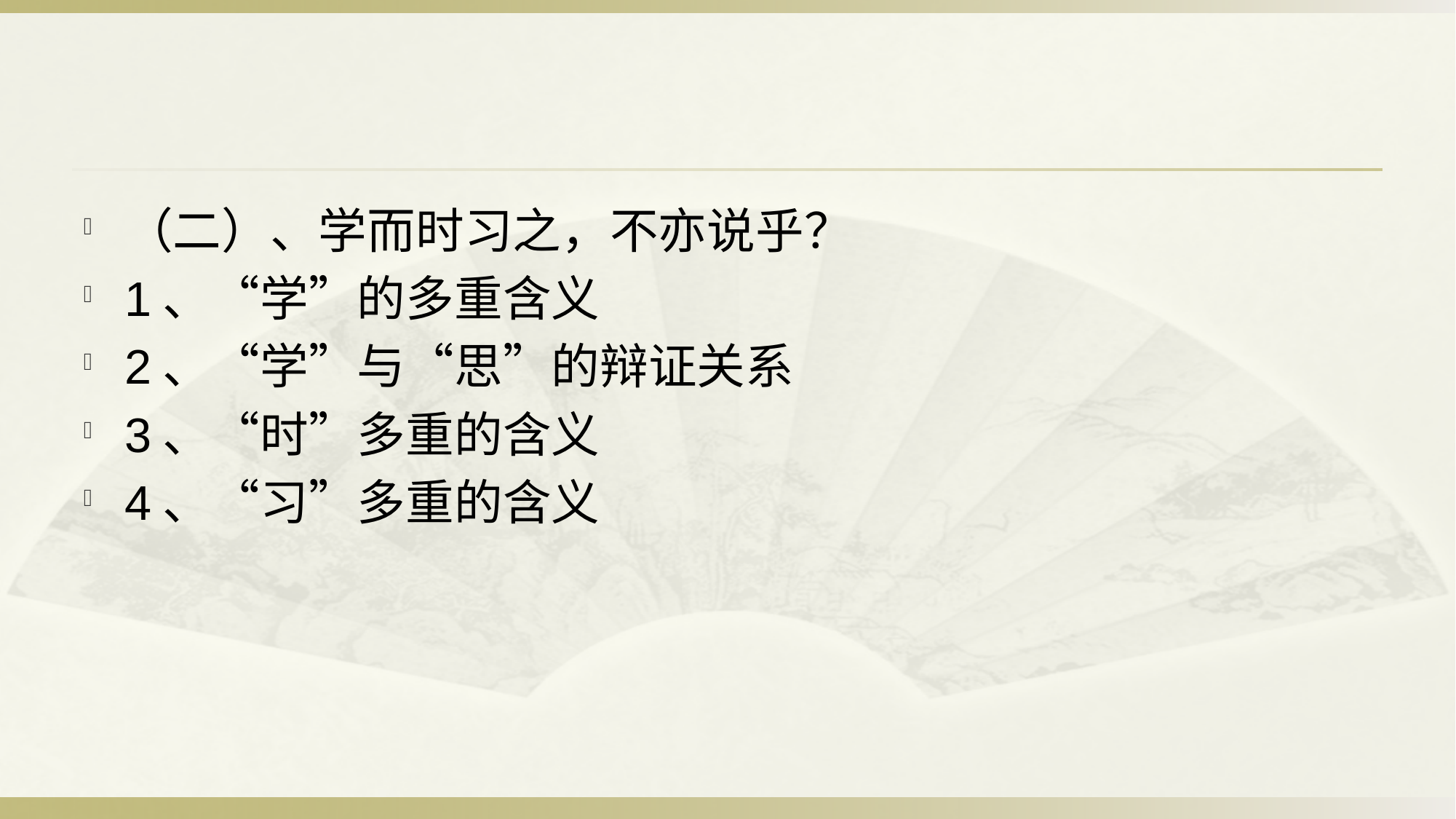

#
（二）、学而时习之，不亦说乎？
1、“学”的多重含义
2、“学”与“思”的辩证关系
3、“时”多重的含义
4、“习”多重的含义